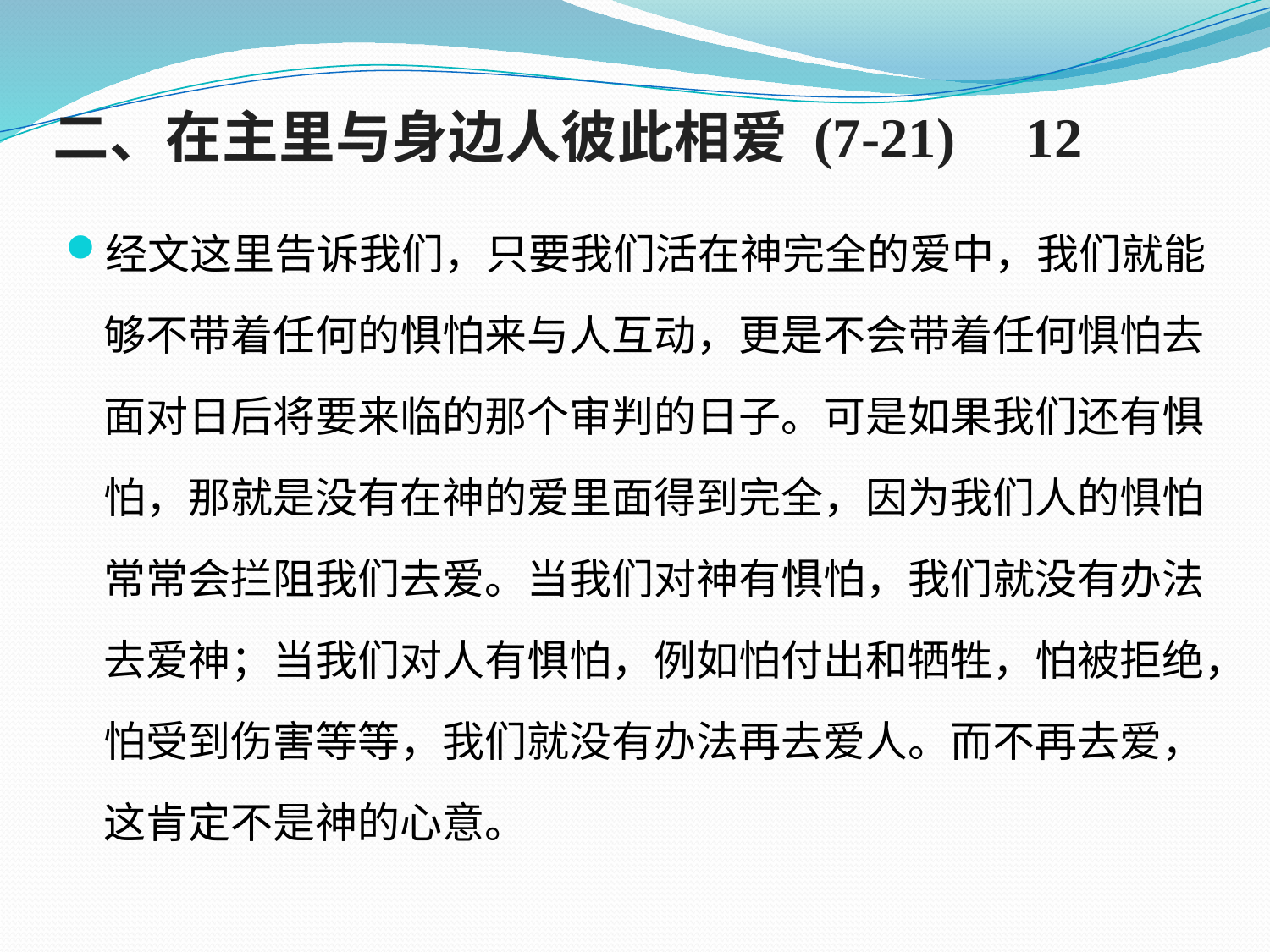

# 二、在主里与身边人彼此相爱 (7-21)     12
经文这里告诉我们，只要我们活在神完全的爱中，我们就能够不带着任何的惧怕来与人互动，更是不会带着任何惧怕去面对日后将要来临的那个审判的日子。可是如果我们还有惧怕，那就是没有在神的爱里面得到完全，因为我们人的惧怕常常会拦阻我们去爱。当我们对神有惧怕，我们就没有办法去爱神；当我们对人有惧怕，例如怕付出和牺牲，怕被拒绝，怕受到伤害等等，我们就没有办法再去爱人。而不再去爱，这肯定不是神的心意。